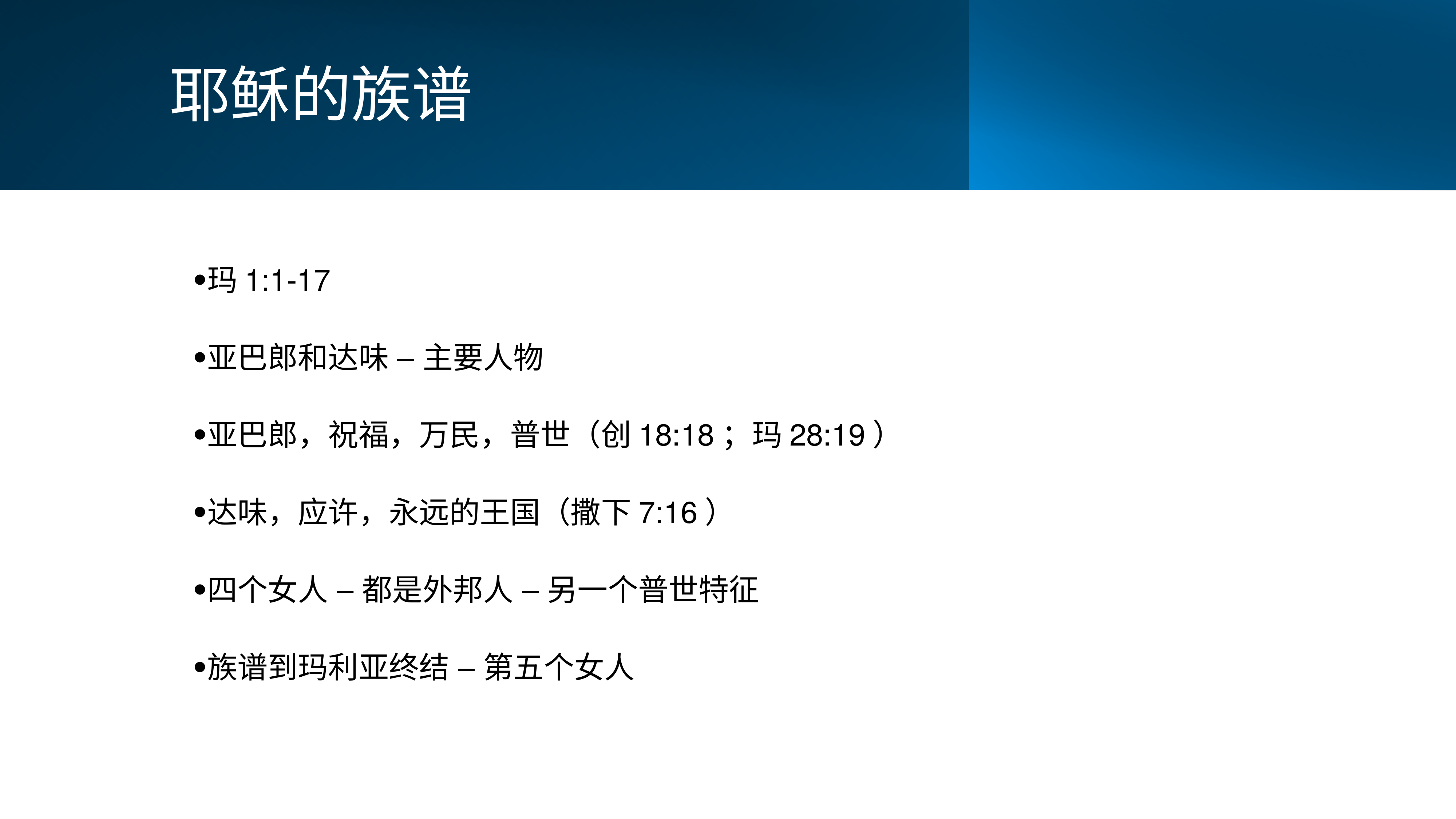

# 耶稣的族谱
玛1:1-17
亚巴郎和达味 – 主要人物
亚巴郎，祝福，万民，普世（创18:18；玛28:19）
达味，应许，永远的王国（撒下7:16）
四个女人 – 都是外邦人 – 另一个普世特征
族谱到玛利亚终结 – 第五个女人